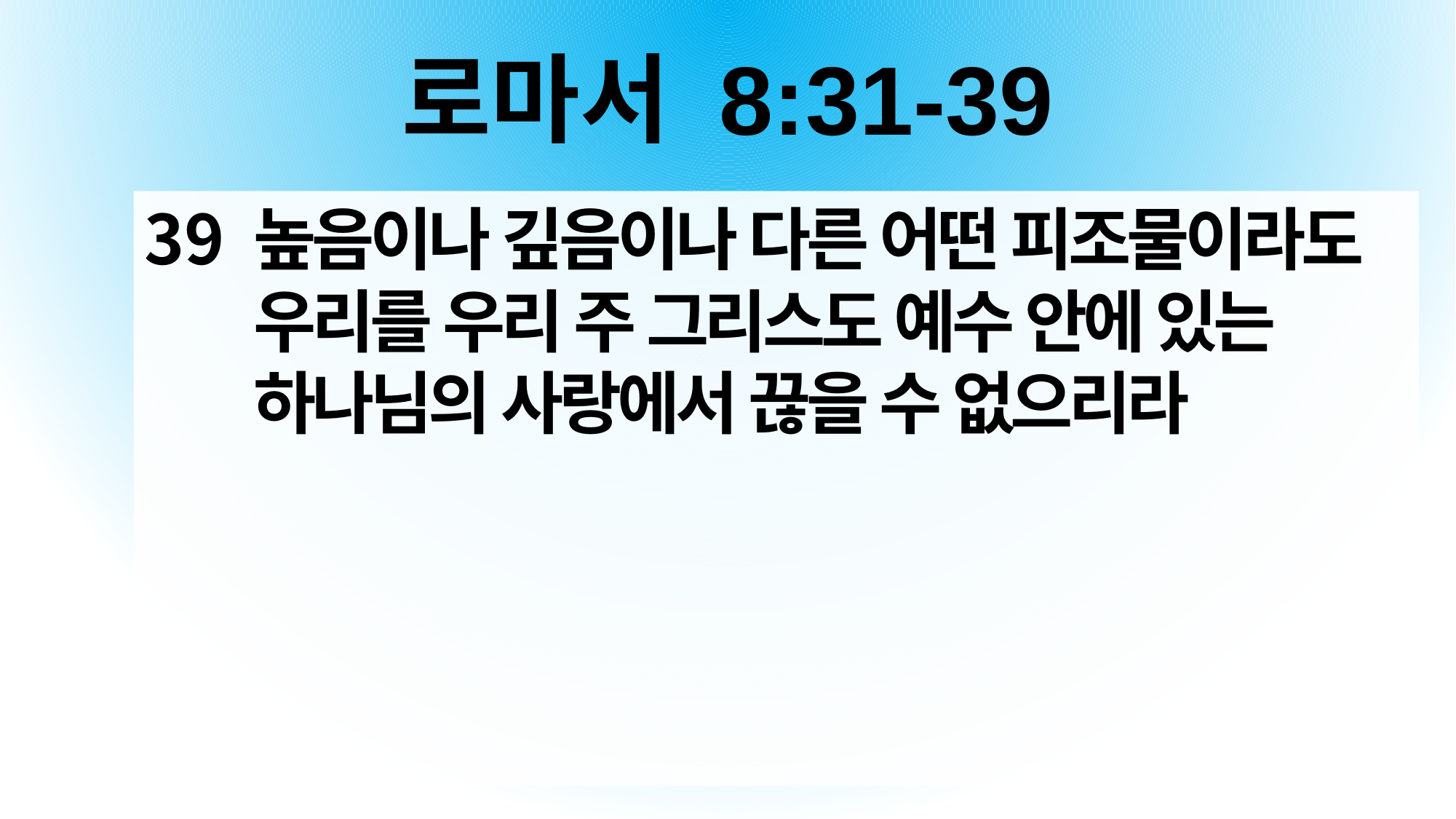

# 로마서 8:31-39
높음이나 깊음이나 다른 어떤 피조물이라도 우리를 우리 주 그리스도 예수 안에 있는 하나님의 사랑에서 끊을 수 없으리라